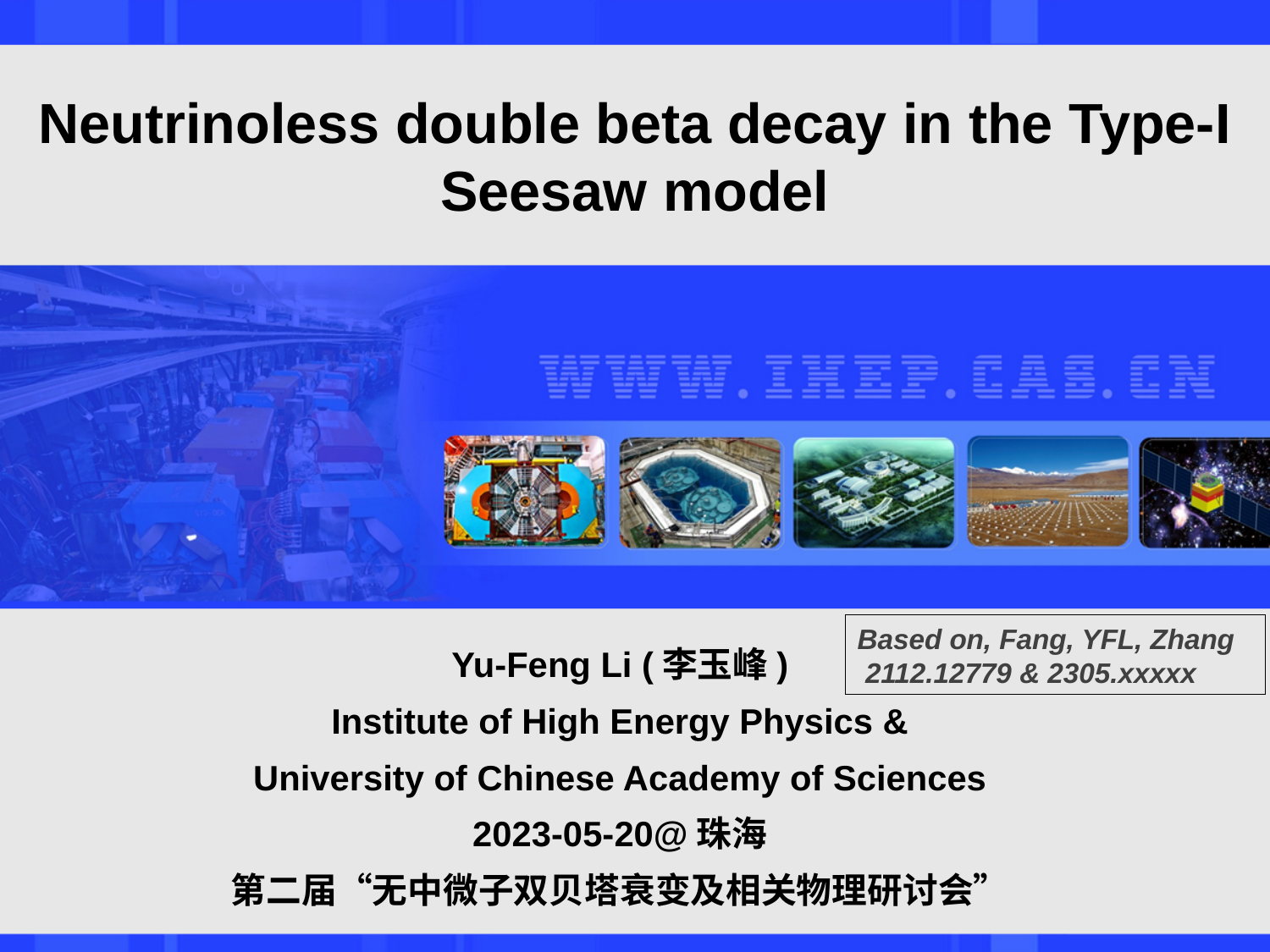

# Neutrinoless double beta decay in the Type-I Seesaw model
Based on, Fang, YFL, Zhang
 2112.12779 & 2305.xxxxx
Yu-Feng Li (李玉峰)
Institute of High Energy Physics &
University of Chinese Academy of Sciences
2023-05-20@珠海
第二届“无中微子双贝塔衰变及相关物理研讨会”